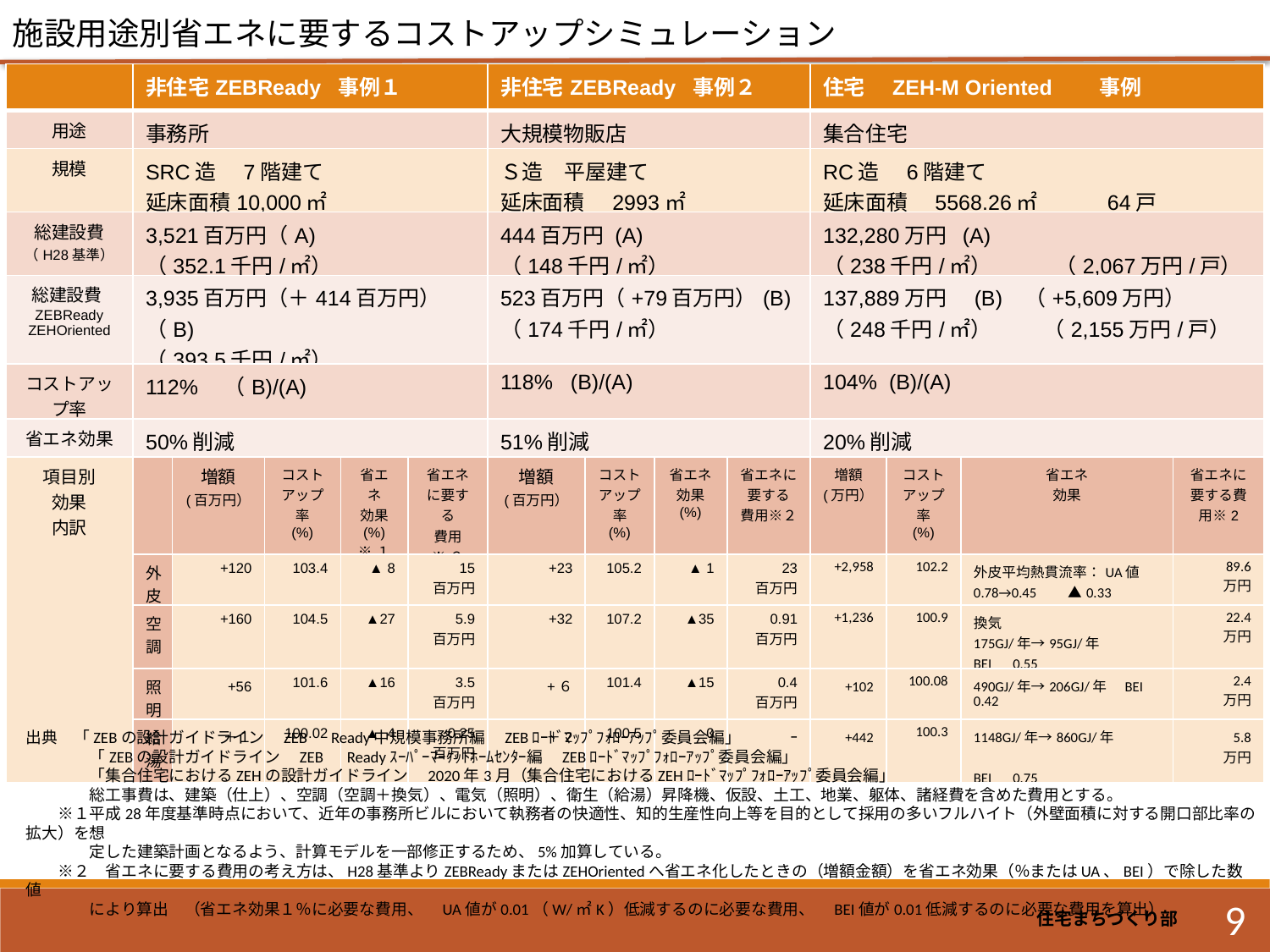

施設用途別省エネに要するコストアップシミュレーション
|  | 非住宅ZEBReady 事例１ |  |  |  |  | 非住宅ZEBReady 事例２ |  |  |  | 住宅　ZEH-M Oriented　　事例 |  |  |  |
| --- | --- | --- | --- | --- | --- | --- | --- | --- | --- | --- | --- | --- | --- |
| 用途 | 事務所 |  |  |  |  | 大規模物販店 |  |  |  | 集合住宅 |  |  |  |
| 規模 | SRC造　7階建て 延床面積10,000㎡ |  |  |  |  | Ｓ造　平屋建て 延床面積　2993㎡ |  |  |  | RC造　6階建て 延床面積　5568.26㎡　　　64戸 |  |  |  |
| 総建設費（H28基準） | 3,521百万円（A) （352.1千円/㎡） |  |  |  |  | 444百万円 (A) （148千円/㎡） |  |  |  | 132,280万円 (A) （238千円/㎡）　　　（2,067万円/戸） |  |  |  |
| 総建設費ZEBReady ZEHOriented | 3,935百万円（＋414百万円）（B) （393.5千円/㎡） |  |  |  |  | 523百万円（+79百万円）(B) （174千円/㎡） |  |  |  | 137,889万円　(B) （+5,609万円） （248千円/㎡）　　 （2,155万円/戸） |  |  |  |
| コストアップ率 | 112%　（B)/(A) |  |  |  |  | 118% (B)/(A) |  |  |  | 104% (B)/(A) |  |  |  |
| 省エネ効果 | 50%削減 |  |  |  |  | 51%削減 |  |  |  | 20%削減 |  |  |  |
| 項目別 効果 内訳 |  | 増額 (百万円） | コスト アップ率 (%) | 省エネ 効果 (%) ※１ | 省エネに要する 費用 ※２ | 増額 (百万円） | コスト アップ率 (%) | 省エネ 効果 (%) | 省エネに要する 費用※２ | 増額 (万円） | コスト アップ率 (%) | 省エネ 効果 | 省エネに 要する費用※2 |
|  | 外皮 | +120 | 103.4 | ▲ 8 | 15 百万円 | +23 | 105.2 | ▲ 1 | 23 百万円 | +2,958 | 102.2 | 外皮平均熱貫流率：UA値 0.78→0.45　　▲0.33 | 89.6 万円 |
|  | 空調 | +160 | 104.5 | ▲27 | 5.9 百万円 | +32 | 107.2 | ▲35 | 0.91 百万円 | +1,236 | 100.9 | 換気 175GJ/年→95GJ/年　　BEI　0.55 | 22.4 万円 |
|  | 照明 | +56 | 101.6 | ▲16 | 3.5 百万円 | +６ | 101.4 | ▲15 | 0.4 百万円 | +102 | 100.08 | 490GJ/年→206GJ/年　BEI　0.42 | 2.4 万円 |
|  | 給湯 | ＋１ | 100.02 | ▲ 4 | 0.25 百万円 | ＋2 | 100.5 | 0 | ｰ | +442 | 100.3 | 1148GJ/年→860GJ/年　 　　　　　　　　　　　　　 BEI　0.75 | 5.8 万円 |
出典　「ZEBの設計ガイドライン　ZEB　Ready中規模事務所編　ZEBﾛｰﾄﾞﾏｯﾌﾟﾌｫﾛｰｱｯﾌﾟ委員会編」
　　　　「ZEBの設計ガイドライン　ZEB　Readyｽｰﾊﾟｰﾏｰｹｯﾄﾎｰﾑｾﾝﾀｰ編　ZEBﾛｰﾄﾞﾏｯﾌﾟﾌｫﾛｰｱｯﾌﾟ委員会編」
　　　　「集合住宅におけるZEHの設計ガイドライン　2020年3月（集合住宅におけるZEHﾛｰﾄﾞﾏｯﾌﾟﾌｫﾛｰｱｯﾌﾟ委員会編」
　　　　総工事費は、建築（仕上）、空調（空調＋換気）、電気（照明）、衛生（給湯）昇降機、仮設、土工、地業、躯体、諸経費を含めた費用とする。
　　※１平成28年度基準時点において、近年の事務所ビルにおいて執務者の快適性、知的生産性向上等を目的として採用の多いフルハイト（外壁面積に対する開口部比率の拡大）を想
　　　　定した建築計画となるよう、計算モデルを一部修正するため、5%加算している。
　　※２　省エネに要する費用の考え方は、H28基準よりZEBReadyまたはZEHOrientedへ省エネ化したときの（増額金額）を省エネ効果（％またはUA、BEI）で除した数値
　　　　により算出　（省エネ効果１％に必要な費用、　UA値が0.01（W/㎡K）低減するのに必要な費用、　BEI値が0.01低減するのに必要な費用を算出）
9
住宅まちづくり部